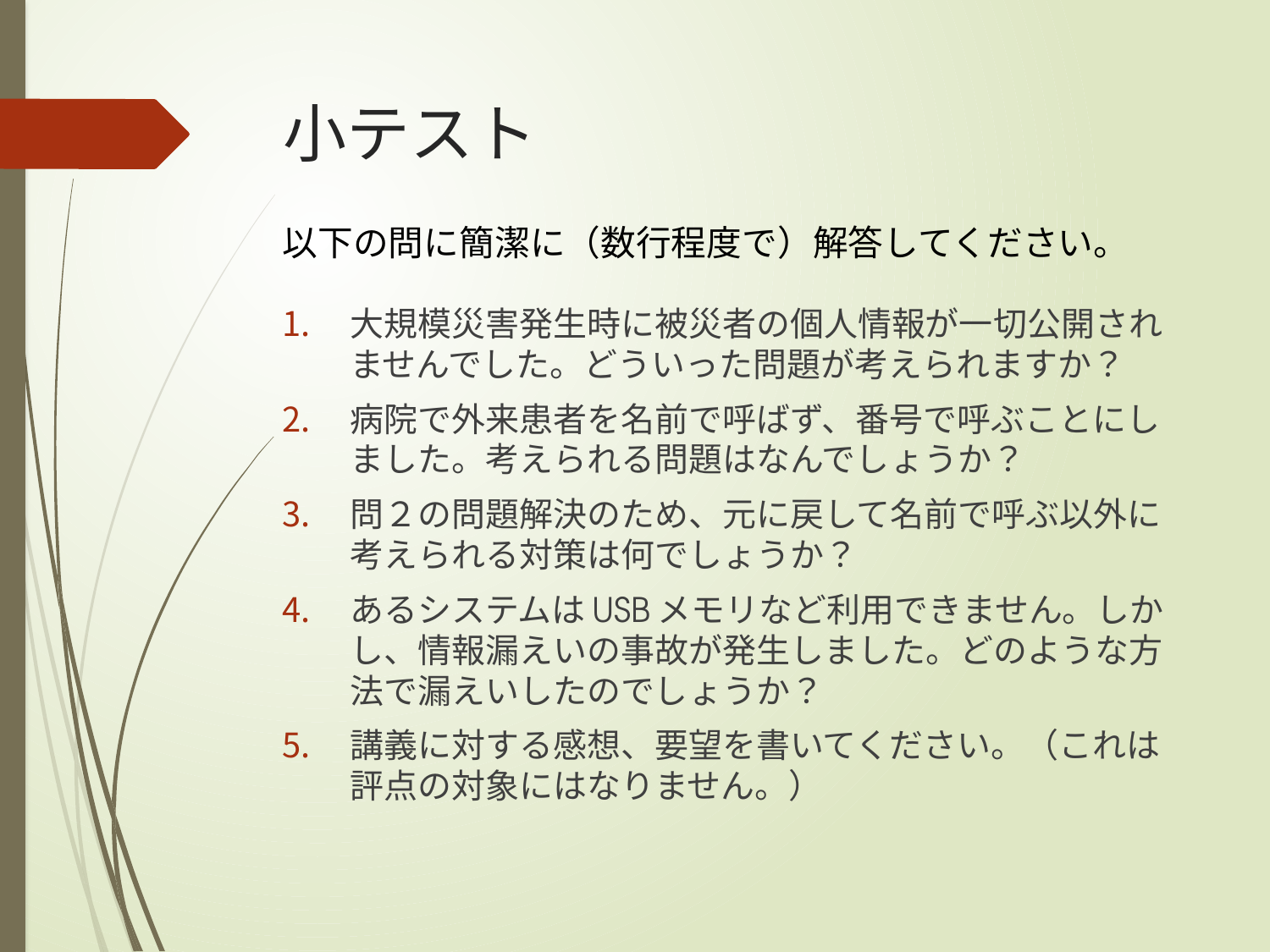

# 小テスト
以下の問に簡潔に（数行程度で）解答してください。

大規模災害発生時に被災者の個人情報が一切公開されませんでした。どういった問題が考えられますか？
病院で外来患者を名前で呼ばず、番号で呼ぶことにしました。考えられる問題はなんでしょうか？
問２の問題解決のため、元に戻して名前で呼ぶ以外に考えられる対策は何でしょうか？
あるシステムはUSBメモリなど利用できません。しかし、情報漏えいの事故が発生しました。どのような方法で漏えいしたのでしょうか？
講義に対する感想、要望を書いてください。（これは評点の対象にはなりません。）